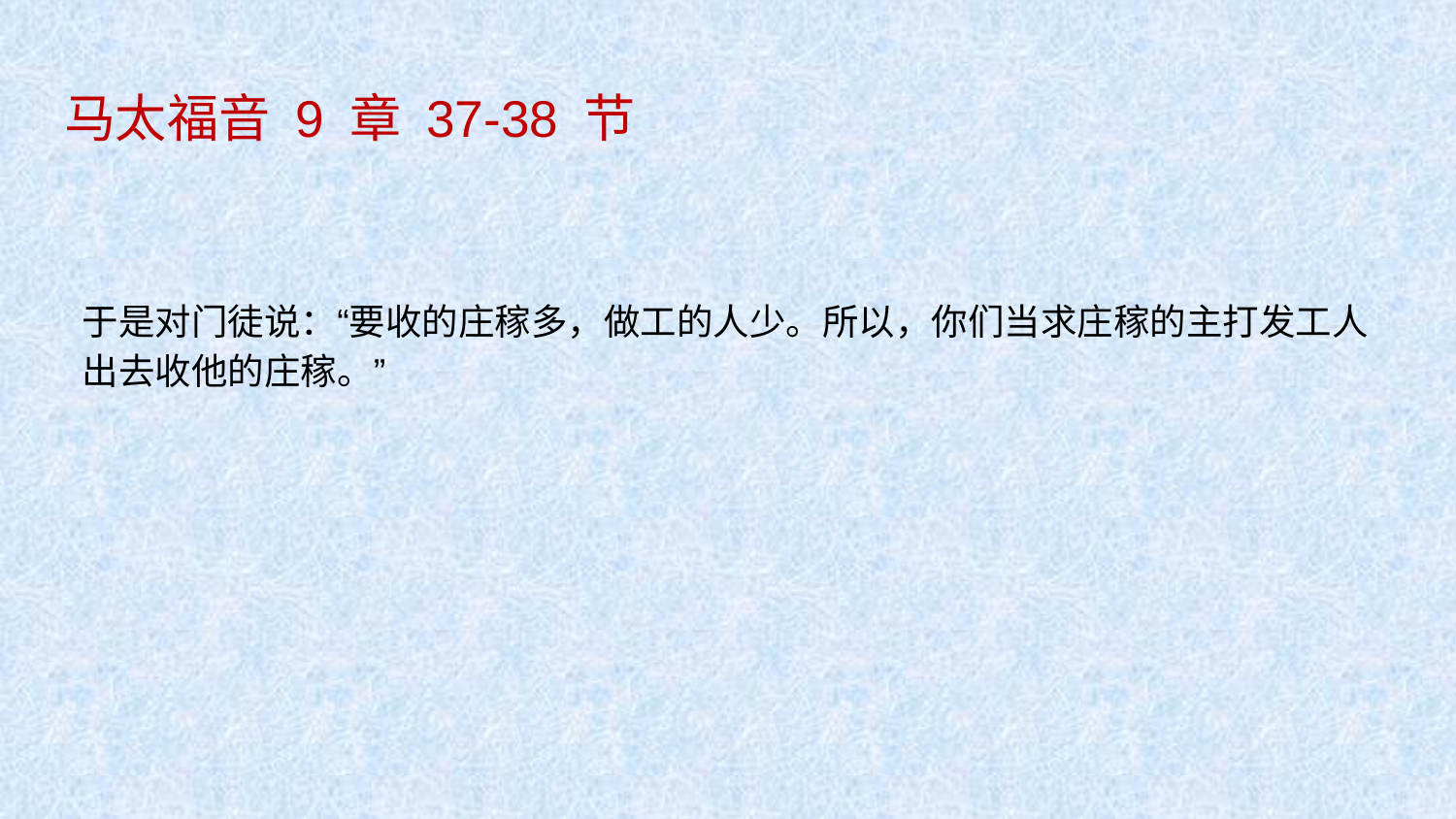

# 马太福音 9 章 37-38 节

于是对门徒说：“要收的庄稼多，做工的人少。所以，你们当求庄稼的主打发工人出去收他的庄稼。”